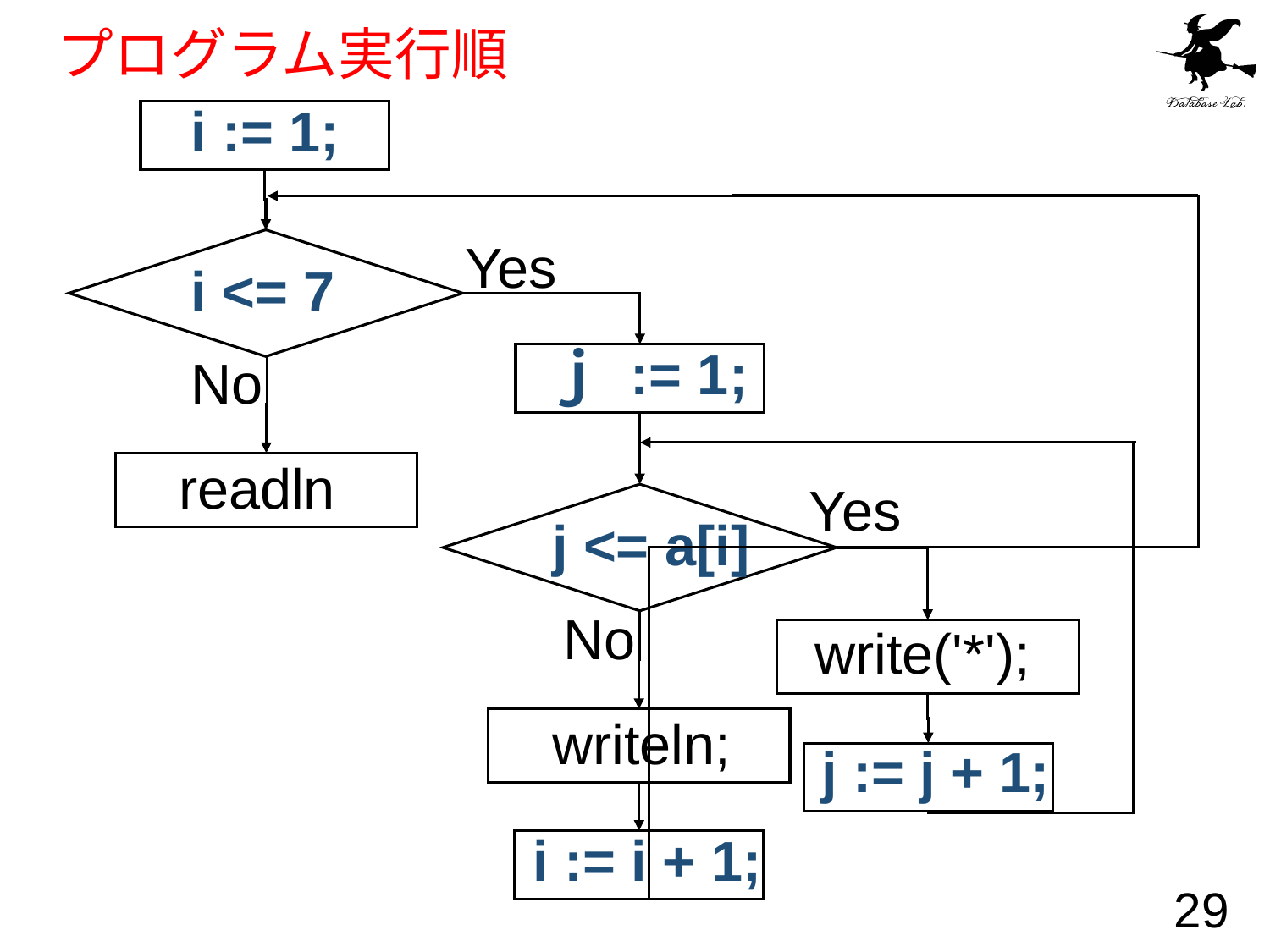

# プログラム実行順

i := 1;
Yes

i <= 7
No

ｊ := 1;
readln

Yes

j <= a[i]
No
write('*');

writeln;

j := j + 1;

i := i + 1;
29